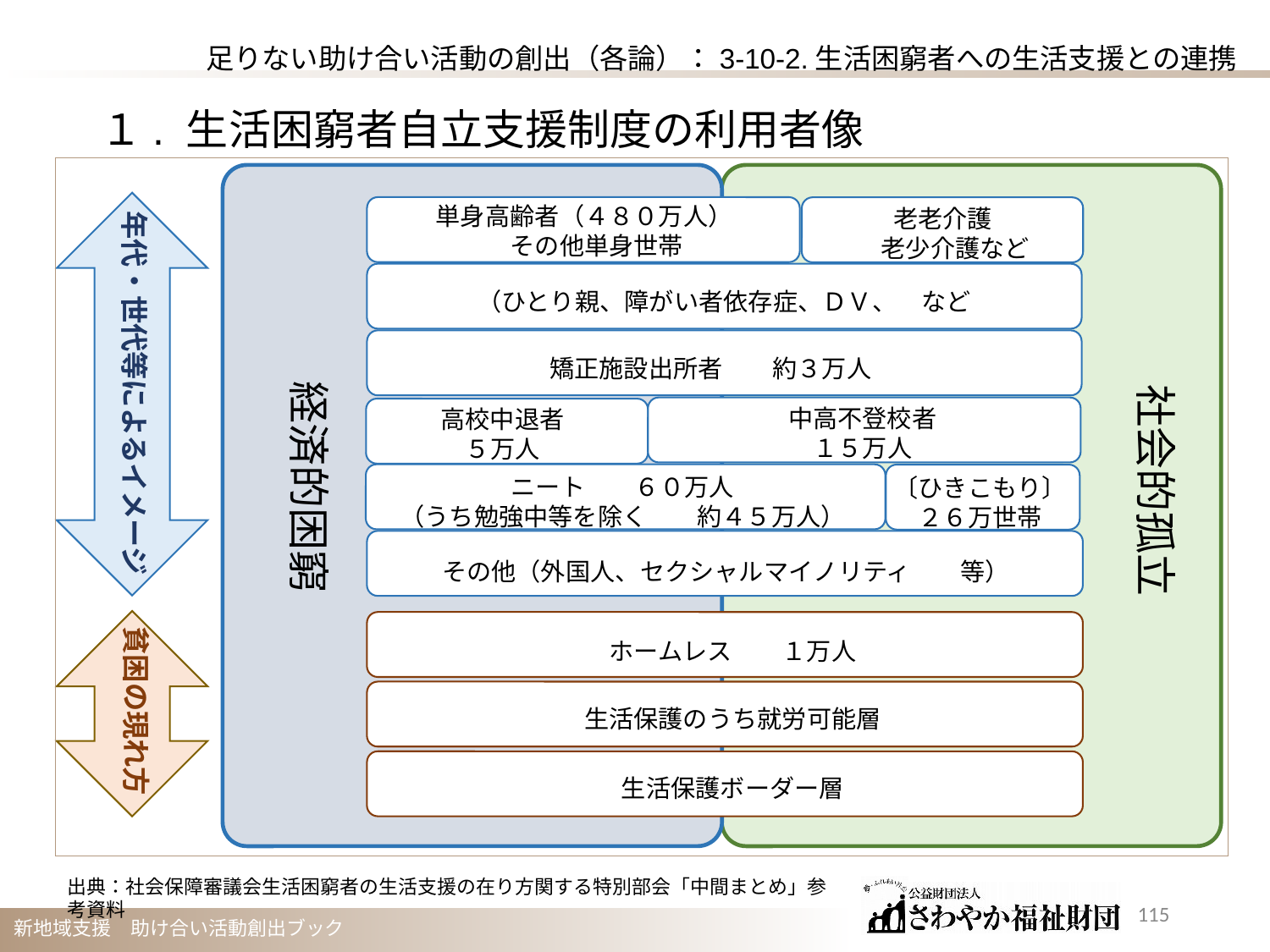

足りない助け合い活動の創出（各論）：3-10-2.生活困窮者への生活支援との連携
１. 生活困窮者自立支援制度の利用者像

年代・世代等によるイメージ

単身高齢者（４８０万人）
　その他単身世帯
老老介護
　老少介護など

（ひとり親、障がい者依存症、ＤＶ、　など

矯正施設出所者　　約３万人
経済的困窮

社会的孤立

中高不登校者
１５万人

高校中退者
５万人

ニート　　６０万人
（うち勉強中等を除く　　約４５万人）
〔ひきこもり〕
２６万世帯

その他（外国人、セクシャルマイノリティ　　等）
貧困の現れ方

ホームレス　　１万人

生活保護のうち就労可能層

生活保護ボーダー層
出典：社会保障審議会生活困窮者の生活支援の在り方関する特別部会「中間まとめ」参考資料
115